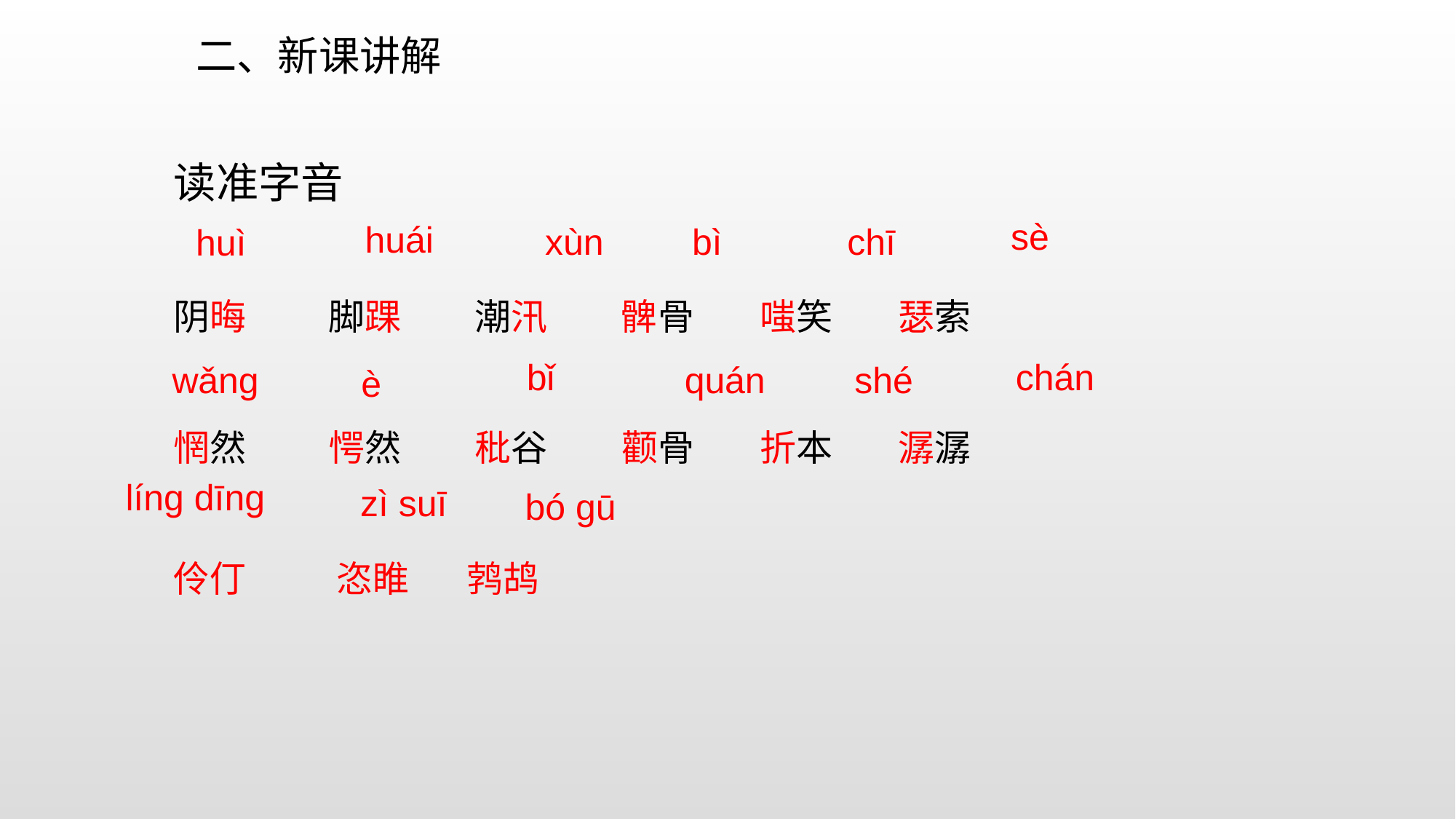

二、新课讲解

读准字音
sè
huái
chī
xùn
bì
huì
阴晦          脚踝         潮汛         髀骨        嗤笑        瑟索

惘然          愕然         秕谷         颧骨        折本        潺潺

伶仃           恣睢       鹁鸪
bǐ
chán
wǎng
quán
shé
è
líng dīng
zì suī
bó gū